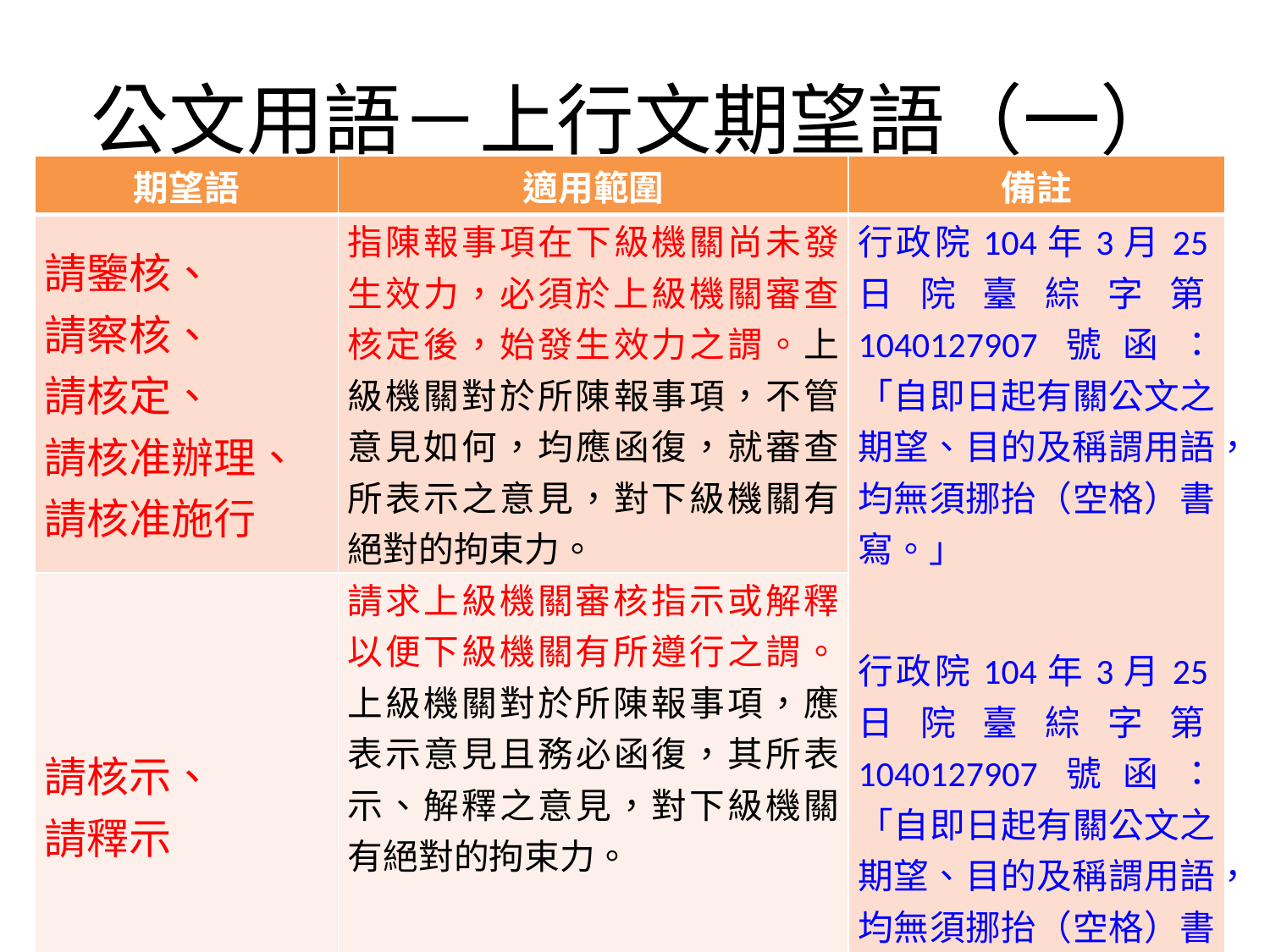

# 公文用語－上行文期望語（一）
| 期望語 | 適用範圍 | 備註 |
| --- | --- | --- |
| 請鑒核、 請察核、 請核定、 請核准辦理、 請核准施行 | 指陳報事項在下級機關尚未發生效力，必須於上級機關審查核定後，始發生效力之謂。上級機關對於所陳報事項，不管意見如何，均應函復，就審查所表示之意見，對下級機關有絕對的拘束力。 | 行政院104年3月25日院臺綜字第1040127907號函：「自即日起有關公文之期望、目的及稱謂用語，均無須挪抬（空格）書寫。」 行政院104年3月25日院臺綜字第1040127907號函：「自即日起有關公文之期望、目的及稱謂用語，均無須挪抬（空格）書寫。」 |
| 請核示、 請釋示 | 請求上級機關審核指示或解釋以便下級機關有所遵行之謂。上級機關對於所陳報事項，應表示意見且務必函復，其所表示、解釋之意見，對下級機關有絕對的拘束力。 |  |